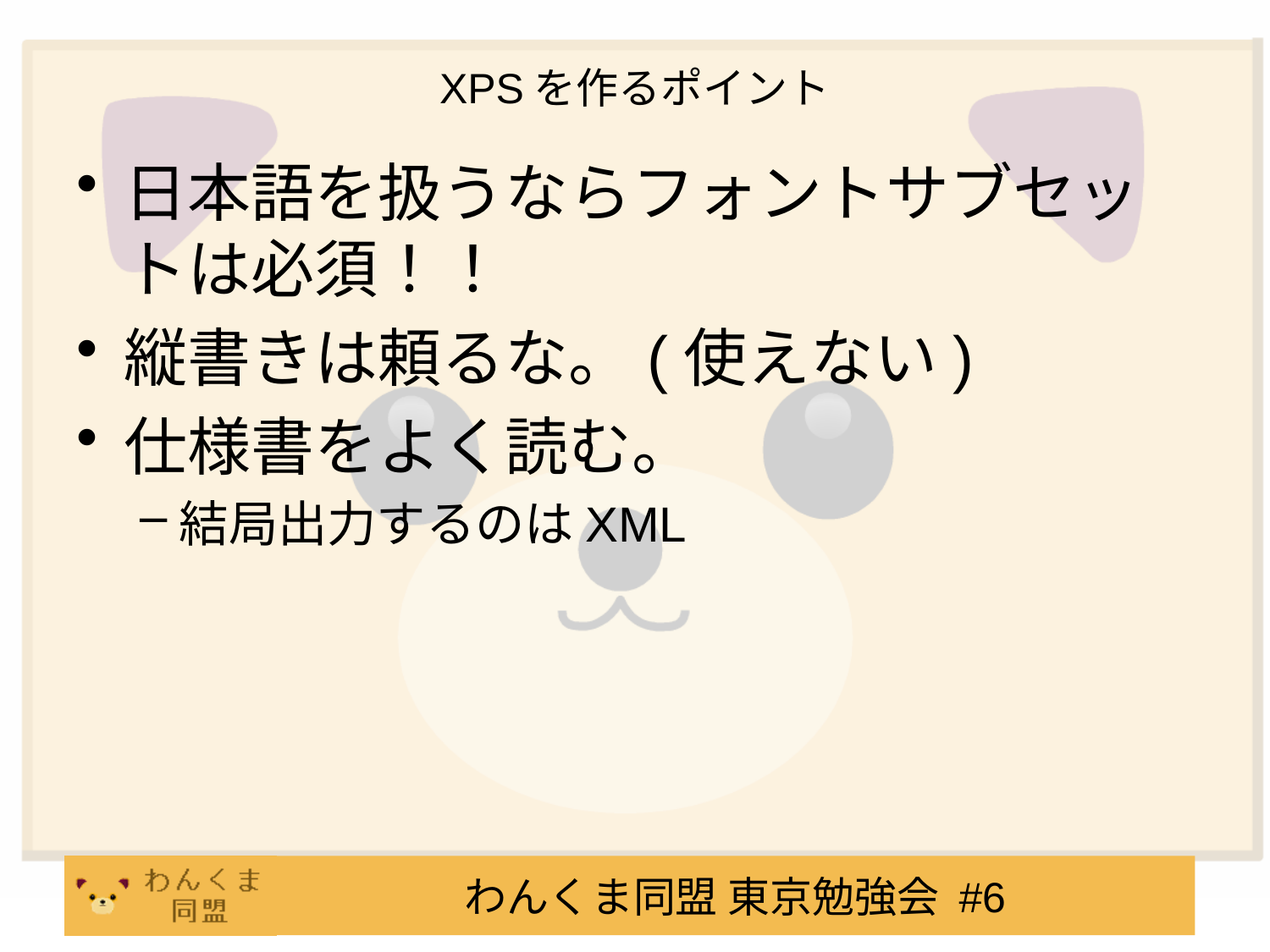

# XPSを作るポイント
日本語を扱うならフォントサブセットは必須！！
縦書きは頼るな。(使えない)
仕様書をよく読む。
結局出力するのはXML